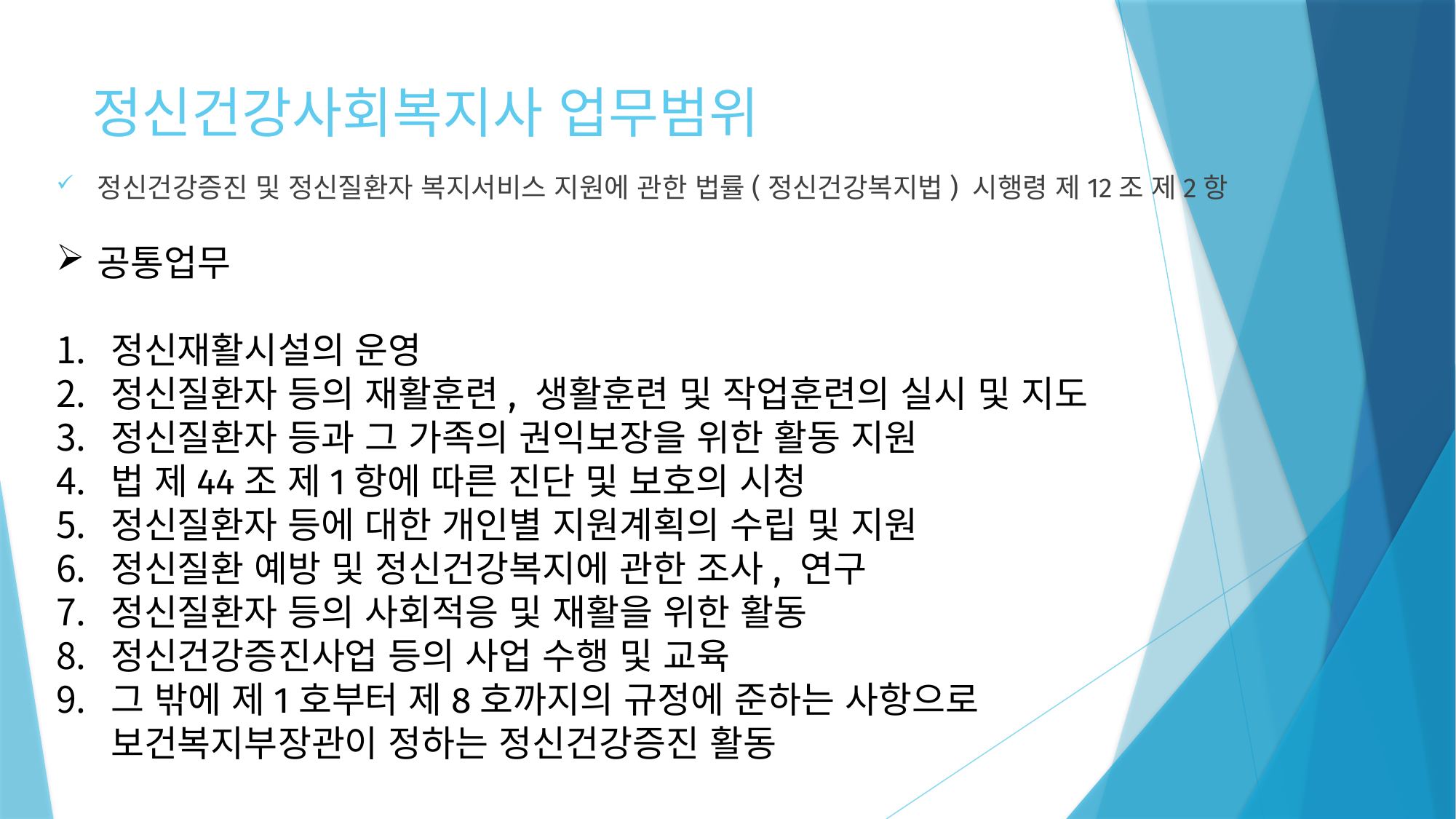

# 정신건강사회복지사 업무범위
정신건강증진 및 정신질환자 복지서비스 지원에 관한 법률(정신건강복지법) 시행령 제12조 제2항

공통업무

정신재활시설의 운영
정신질환자 등의 재활훈련, 생활훈련 및 작업훈련의 실시 및 지도
정신질환자 등과 그 가족의 권익보장을 위한 활동 지원
법 제44조 제1항에 따른 진단 및 보호의 시청
정신질환자 등에 대한 개인별 지원계획의 수립 및 지원
정신질환 예방 및 정신건강복지에 관한 조사, 연구
정신질환자 등의 사회적응 및 재활을 위한 활동
정신건강증진사업 등의 사업 수행 및 교육
그 밖에 제1호부터 제8호까지의 규정에 준하는 사항으로 보건복지부장관이 정하는 정신건강증진 활동